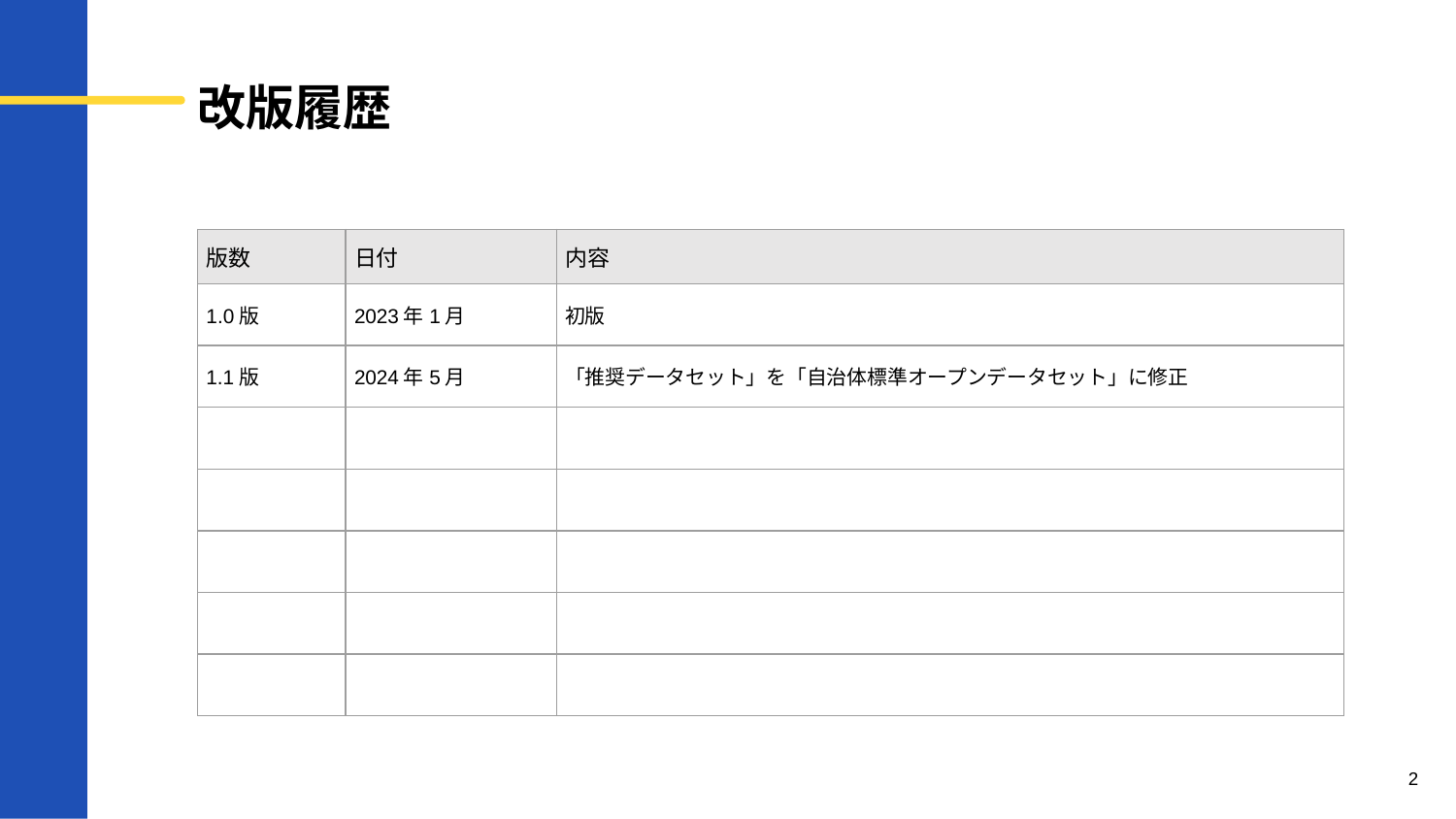

# 改版履歴
| 版数 | 日付 | 内容 |
| --- | --- | --- |
| 1.0版 | 2023年1月 | 初版 |
| 1.1版 | 2024年5月 | 「推奨データセット」を「自治体標準オープンデータセット」に修正 |
|  |  |  |
|  |  |  |
|  |  |  |
|  |  |  |
|  |  |  |
2